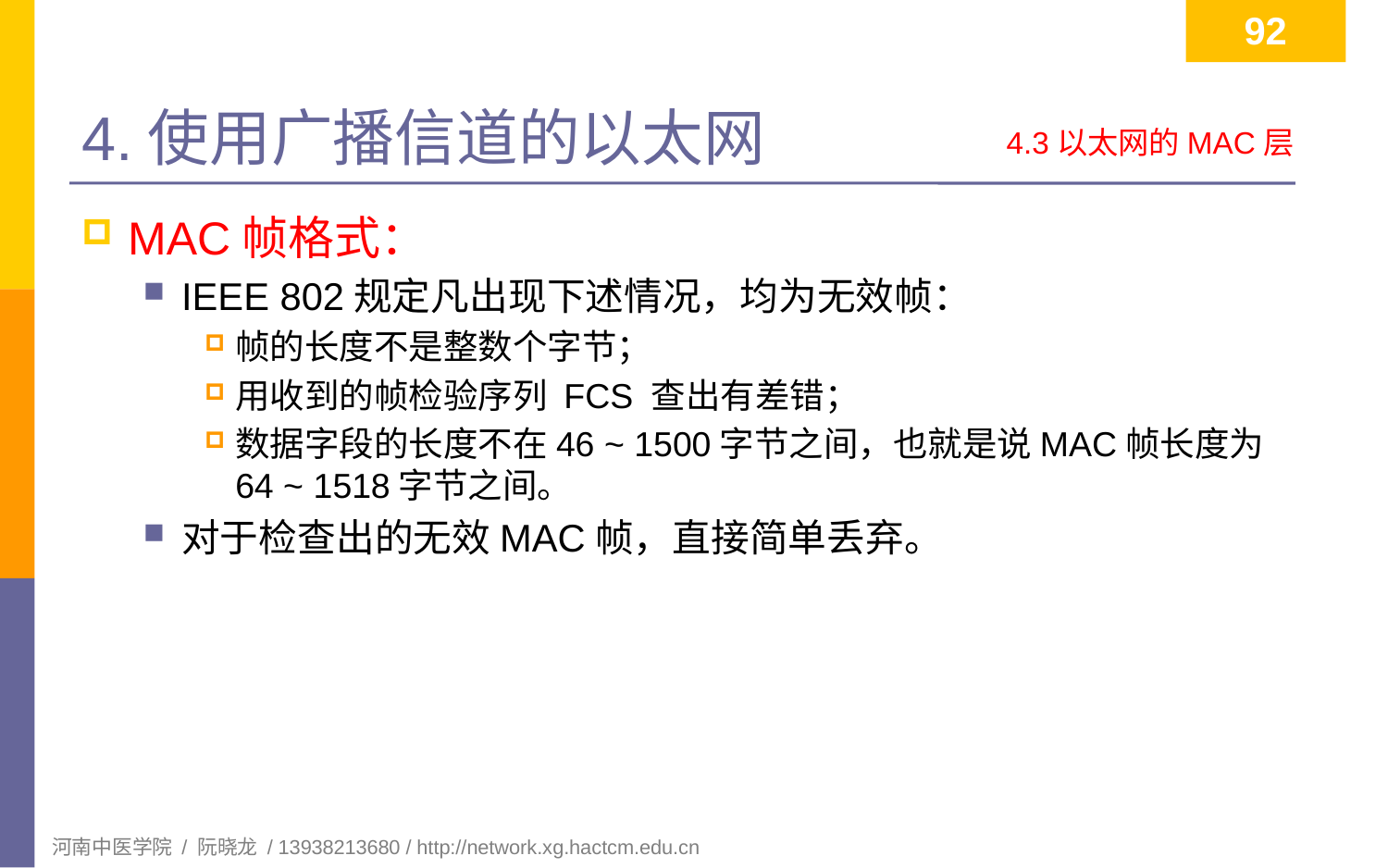

92
# 4.使用广播信道的以太网
4.3以太网的MAC层
MAC帧格式：
IEEE 802规定凡出现下述情况，均为无效帧：
帧的长度不是整数个字节；
用收到的帧检验序列 FCS 查出有差错；
数据字段的长度不在46 ~ 1500字节之间，也就是说MAC帧长度为64 ~ 1518字节之间。
对于检查出的无效MAC帧，直接简单丢弃。